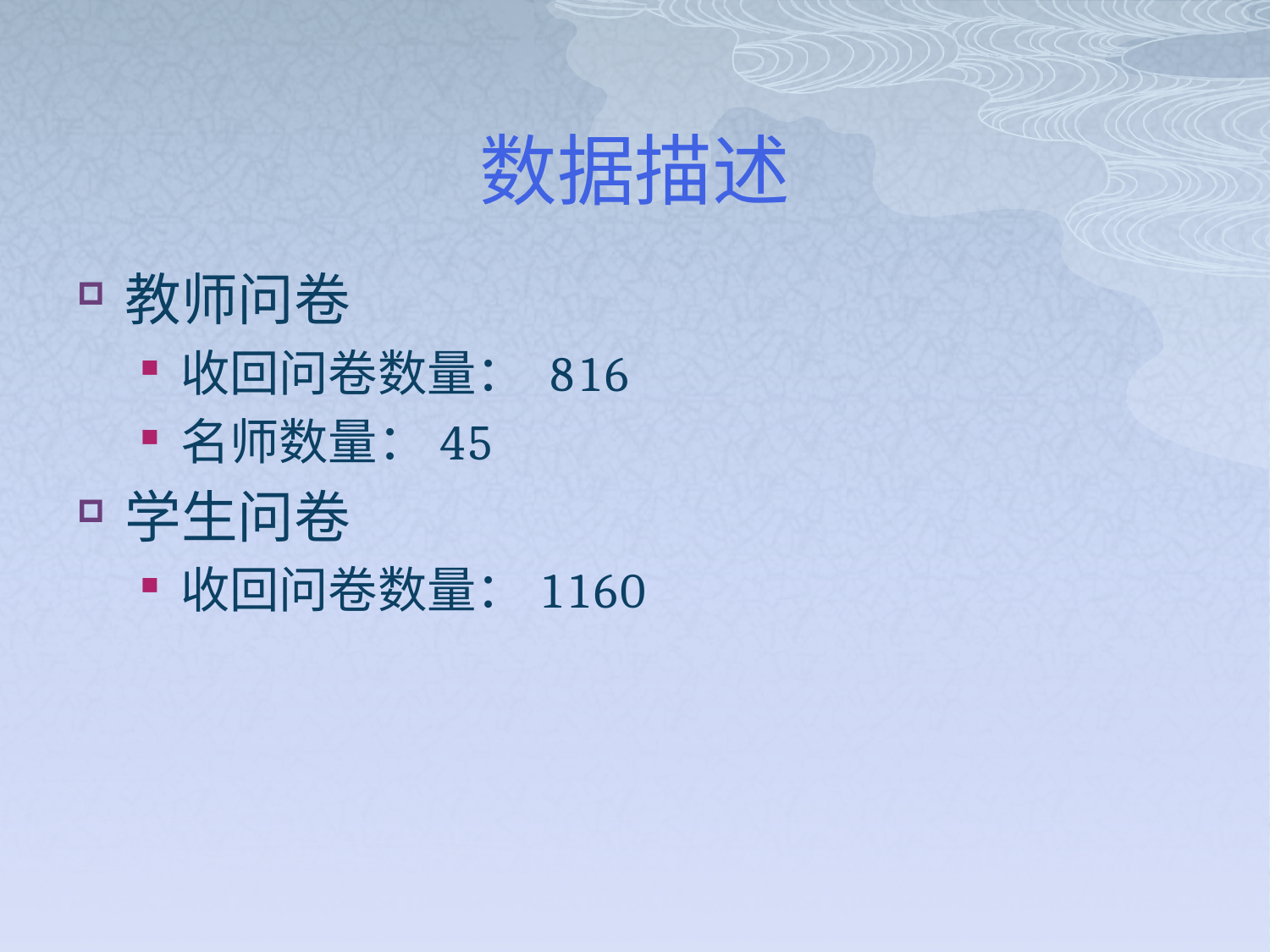

# 数据描述
教师问卷
收回问卷数量： 816
名师数量：45
学生问卷
收回问卷数量：1160